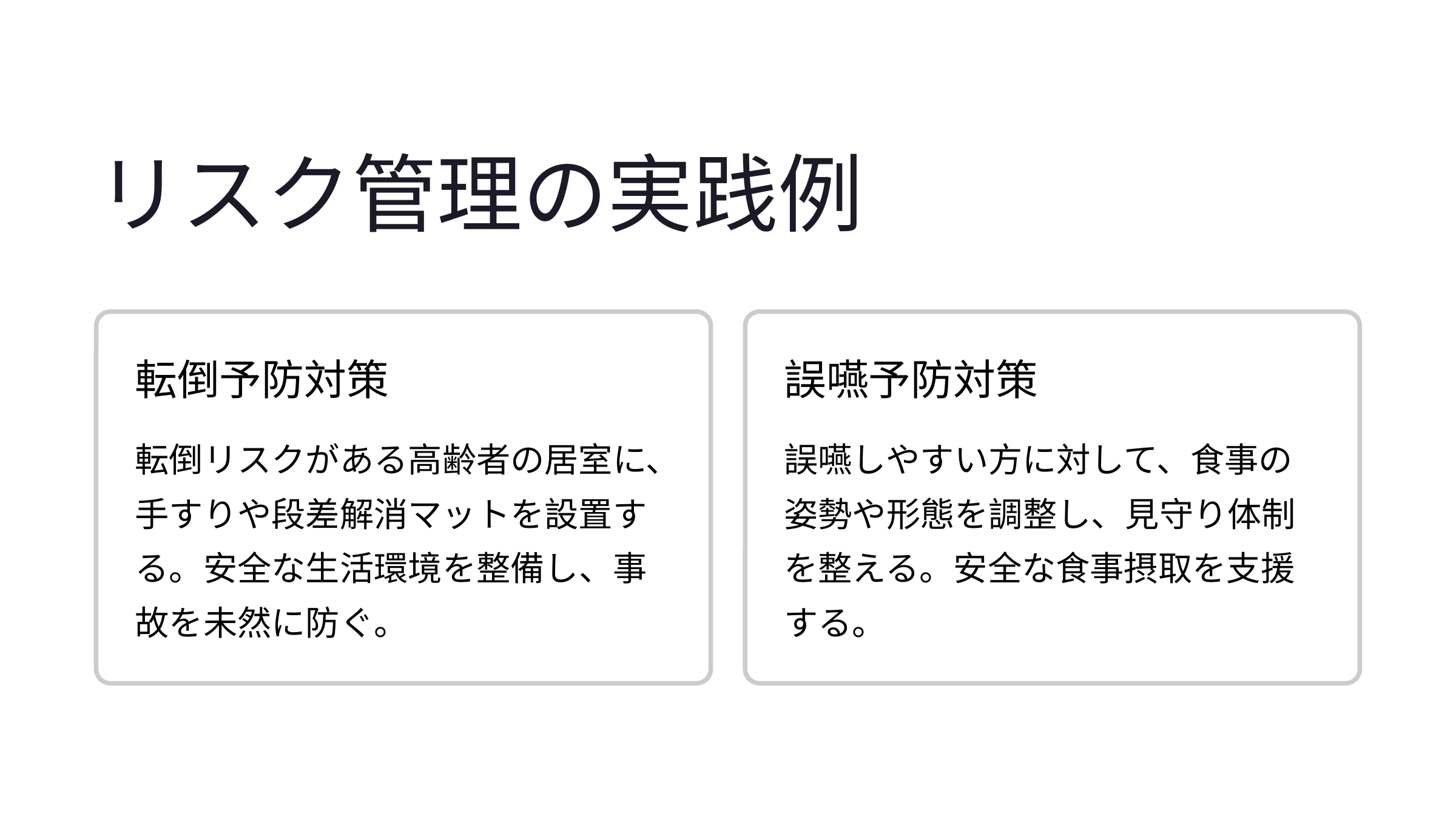

リスク管理の実践例

転倒予防対策
誤嚥予防対策
転倒リスクがある高齢者の居室に、手すりや段差解消マットを設置する。安全な生活環境を整備し、事故を未然に防ぐ。
誤嚥しやすい方に対して、食事の姿勢や形態を調整し、見守り体制を整える。安全な食事摂取を支援する。